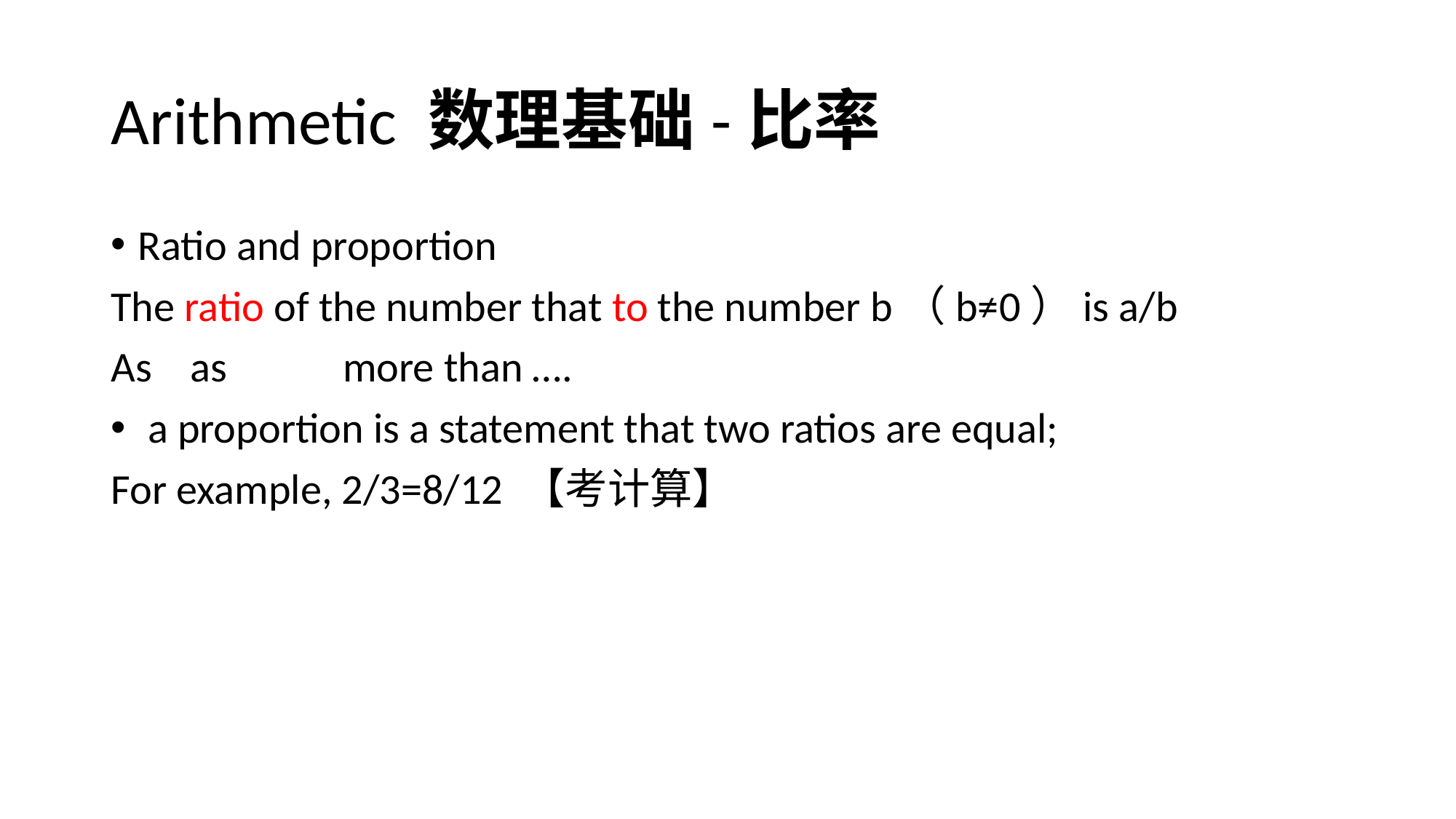

# Arithmetic 数理基础-比率
Ratio and proportion
The ratio of the number that to the number b（b≠0）is a/b
As    as            more than ….
 a proportion is a statement that two ratios are equal;
For example, 2/3=8/12 【考计算】